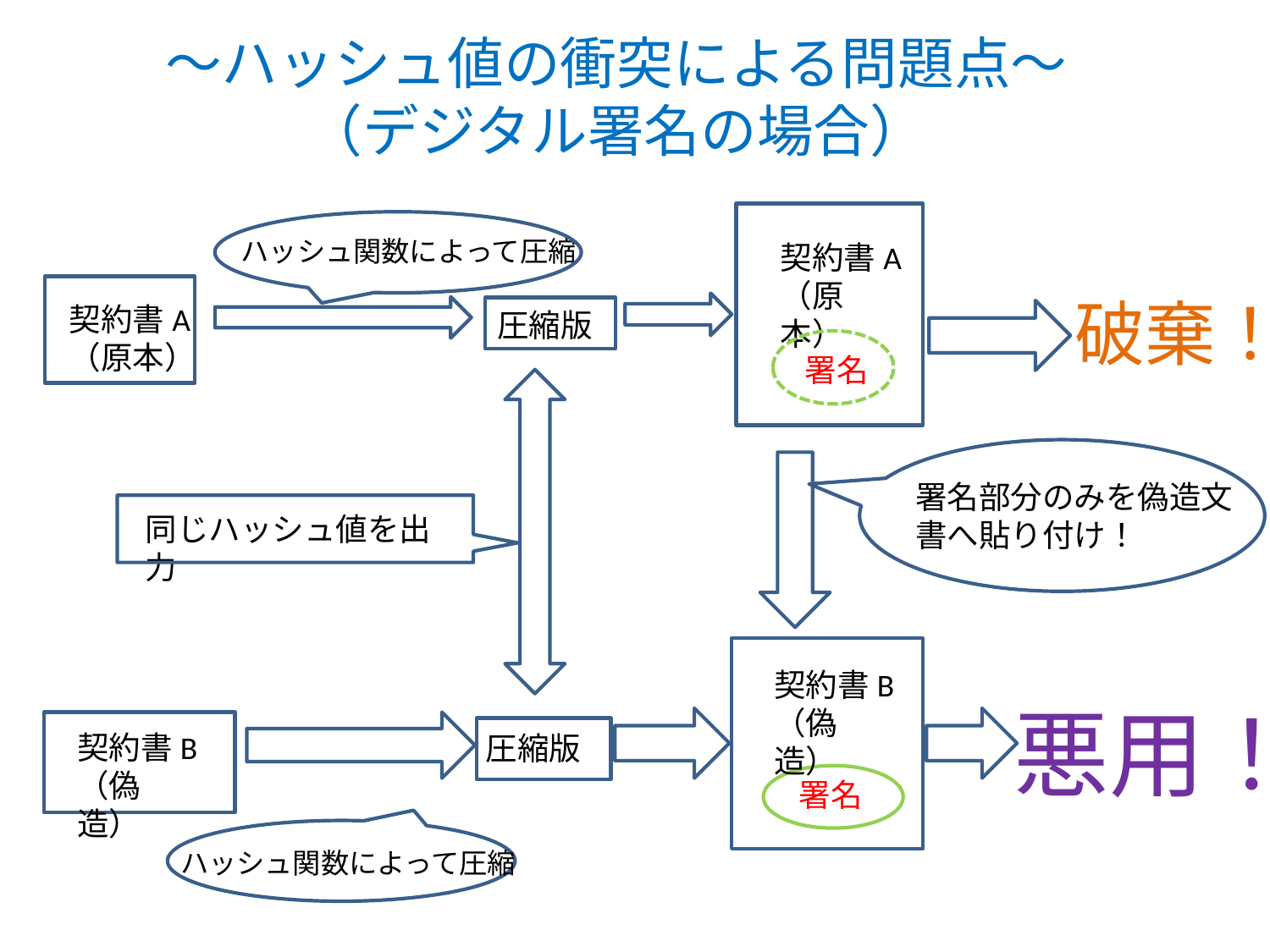

# ～ハッシュ値の衝突による問題点～ （デジタル署名の場合）

ハッシュ関数によって圧縮
契約書A
（原本）

破棄！
契約書A
（原本）

圧縮版

署名

署名部分のみを偽造文書へ貼り付け！
同じハッシュ値を出力

契約書B
（偽造）
悪用！

契約書B
（偽造）
圧縮版

署名

ハッシュ関数によって圧縮